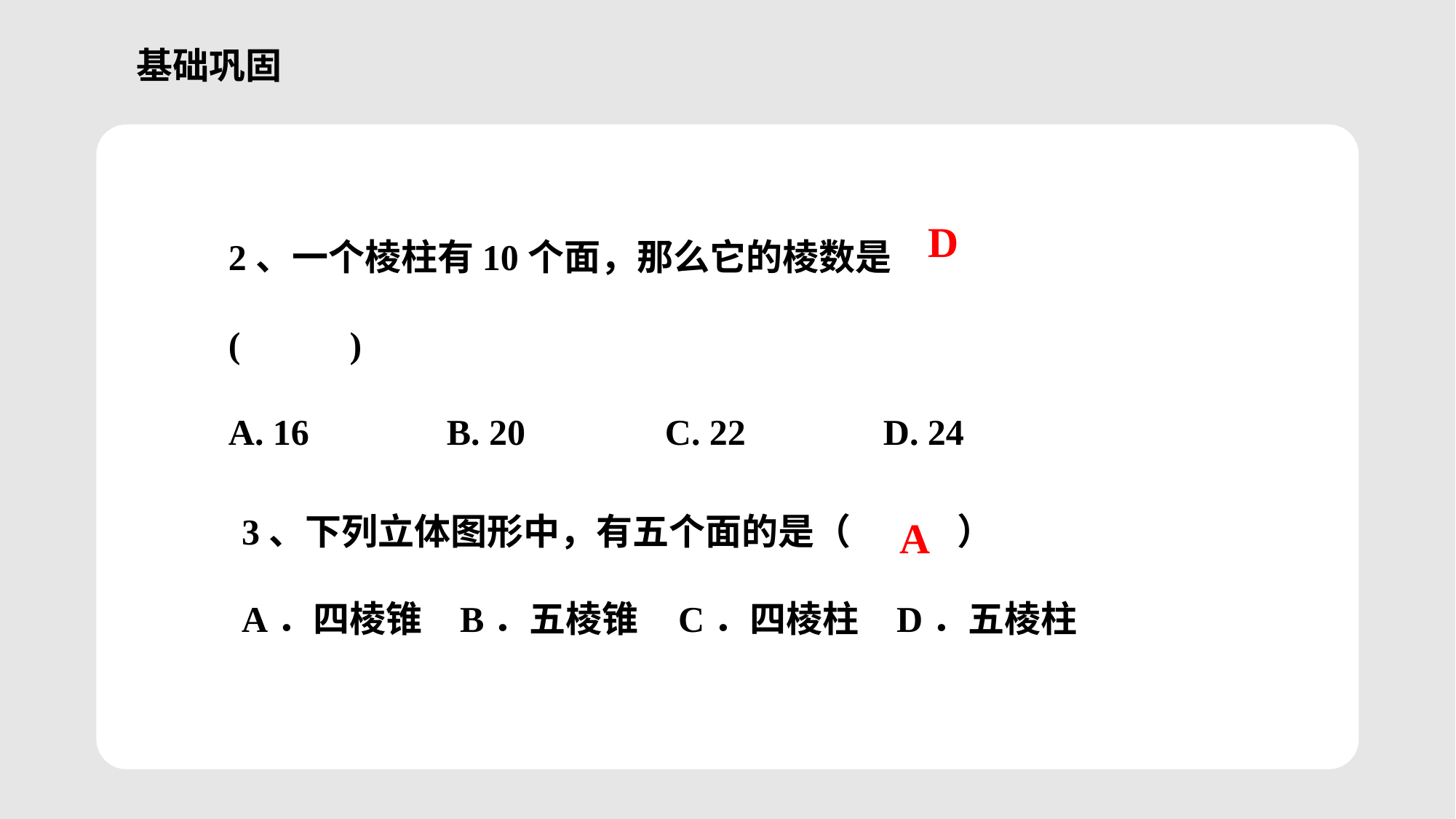

基础巩固
2、一个棱柱有10个面，那么它的棱数是(            )
A. 16		B. 20		C. 22		D. 24
D
3、下列立体图形中，有五个面的是（             ）
A．四棱锥	B．五棱锥	C．四棱柱	D．五棱柱
A